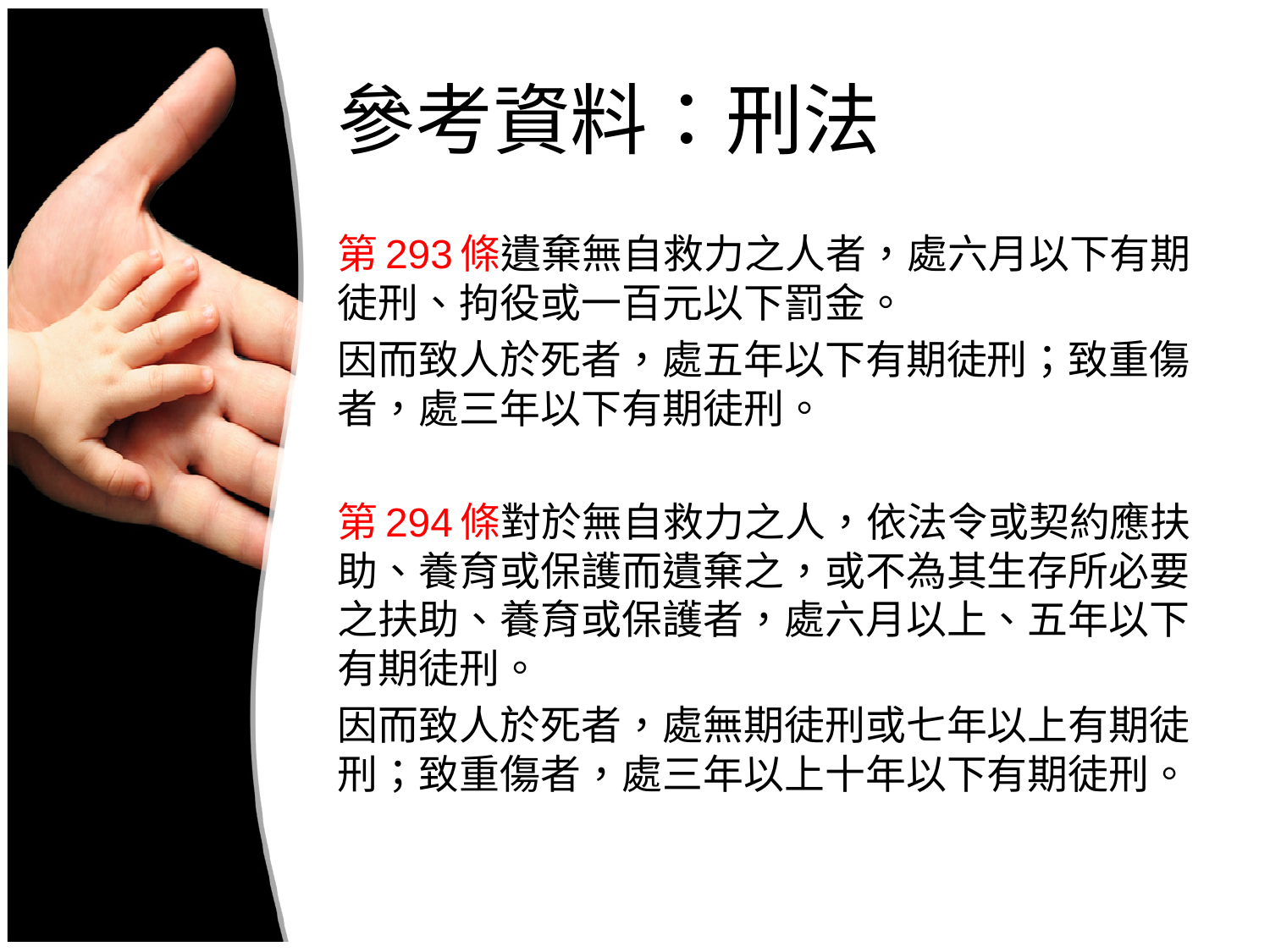

# 參考資料：刑法
第293條遺棄無自救力之人者，處六月以下有期徒刑、拘役或一百元以下罰金。
因而致人於死者，處五年以下有期徒刑；致重傷者，處三年以下有期徒刑。

第294條對於無自救力之人，依法令或契約應扶助、養育或保護而遺棄之，或不為其生存所必要之扶助、養育或保護者，處六月以上、五年以下有期徒刑。
因而致人於死者，處無期徒刑或七年以上有期徒刑；致重傷者，處三年以上十年以下有期徒刑。